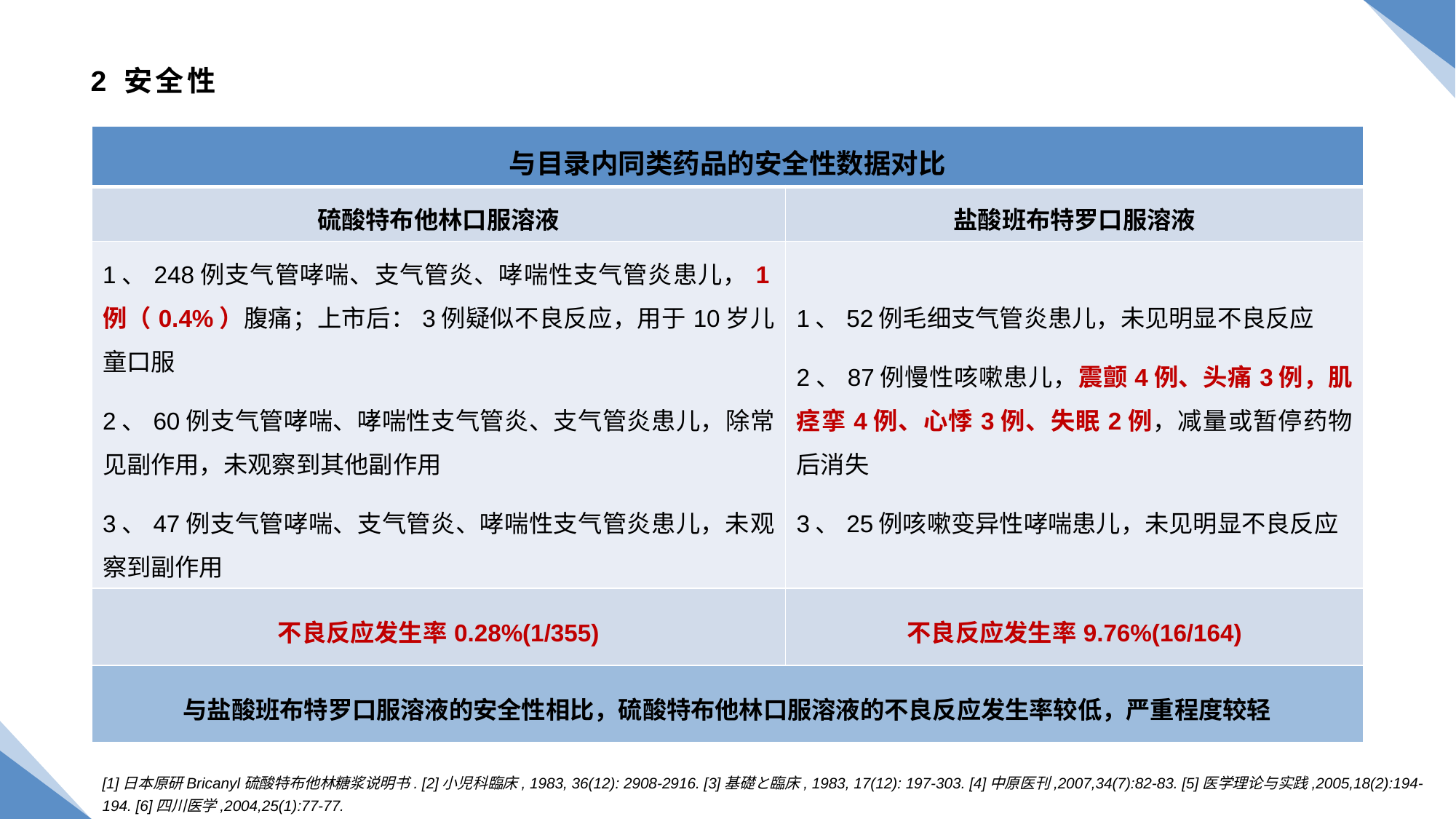

# 2 安全性

| 与目录内同类药品的安全性数据对比 |  |
| --- | --- |
| 硫酸特布他林口服溶液 | 盐酸班布特罗口服溶液 |
| 1、248例支气管哮喘、支气管炎、哮喘性支气管炎患儿，1例（0.4%）腹痛；上市后：3例疑似不良反应，用于10岁儿童口服 2、60例支气管哮喘、哮喘性支气管炎、支气管炎患儿，除常见副作用，未观察到其他副作用 3、47例支气管哮喘、支气管炎、哮喘性支气管炎患儿，未观察到副作用 | 1、52例毛细支气管炎患儿，未见明显不良反应 2、87例慢性咳嗽患儿，震颤4例、头痛3例，肌痉挛4例、心悸3例、失眠2例，减量或暂停药物后消失 3、25例咳嗽变异性哮喘患儿，未见明显不良反应 |
| 不良反应发生率0.28%(1/355) | 不良反应发生率9.76%(16/164) |
| 与盐酸班布特罗口服溶液的安全性相比，硫酸特布他林口服溶液的不良反应发生率较低，严重程度较轻 |  |

[1]日本原研Bricanyl硫酸特布他林糖浆说明书. [2]小児科臨床, 1983, 36(12): 2908-2916. [3]基礎と臨床, 1983, 17(12): 197-303. [4]中原医刊,2007,34(7):82-83. [5]医学理论与实践,2005,18(2):194-194. [6]四川医学,2004,25(1):77-77.